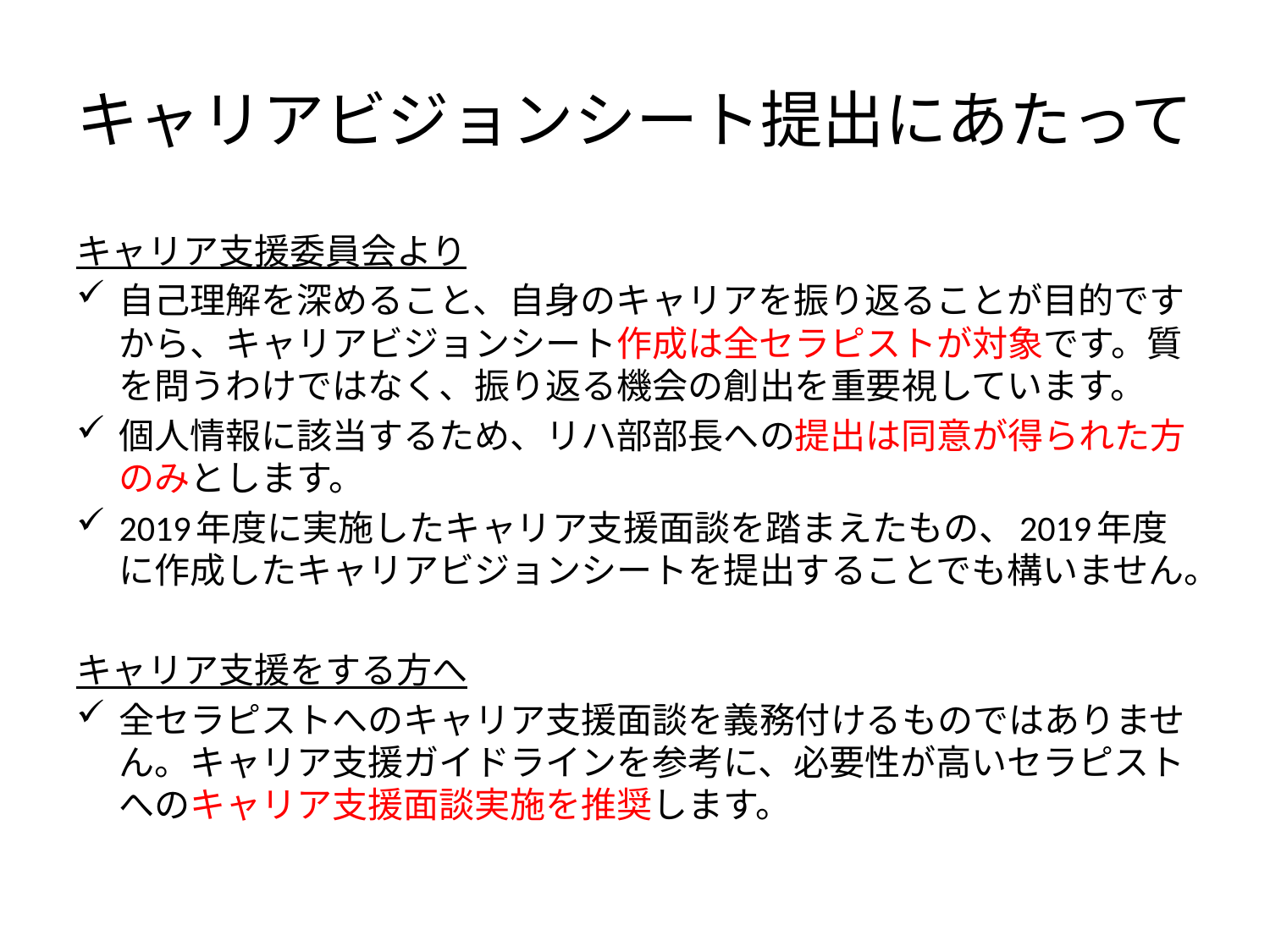

# キャリアビジョンシート提出にあたって
キャリア支援委員会より
自己理解を深めること、自身のキャリアを振り返ることが目的ですから、キャリアビジョンシート作成は全セラピストが対象です。質を問うわけではなく、振り返る機会の創出を重要視しています。
個人情報に該当するため、リハ部部長への提出は同意が得られた方のみとします。
2019年度に実施したキャリア支援面談を踏まえたもの、2019年度に作成したキャリアビジョンシートを提出することでも構いません。

キャリア支援をする方へ
全セラピストへのキャリア支援面談を義務付けるものではありません。キャリア支援ガイドラインを参考に、必要性が高いセラピストへのキャリア支援面談実施を推奨します。